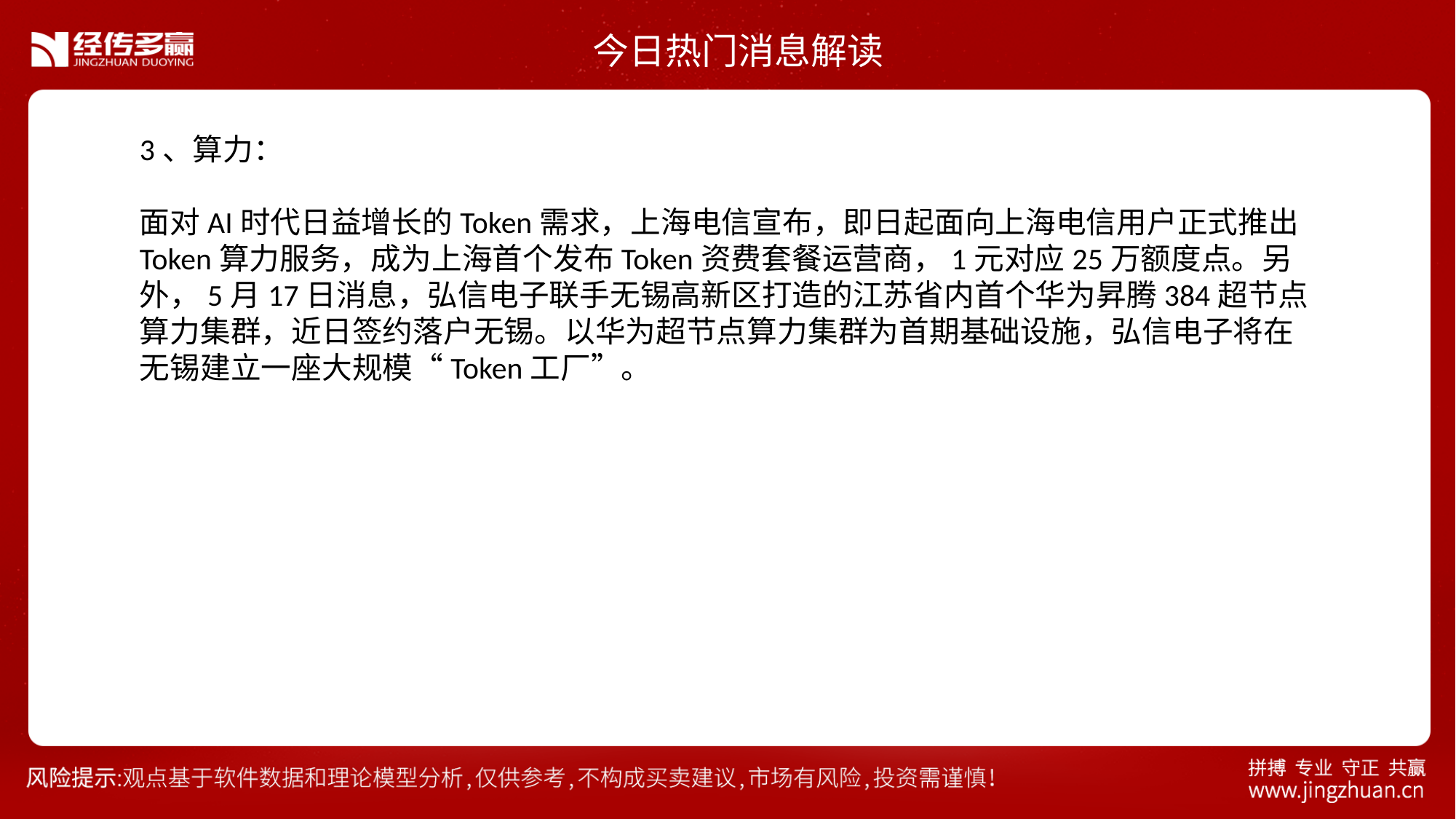

今日热门消息解读
3、算力：

面对AI时代日益增长的Token需求，上海电信宣布，即日起面向上海电信用户正式推出Token算力服务，成为上海首个发布Token资费套餐运营商，1元对应25万额度点。另外，5月17日消息，弘信电子联手无锡高新区打造的江苏省内首个华为昇腾384超节点算力集群，近日签约落户无锡。以华为超节点算力集群为首期基础设施，弘信电子将在无锡建立一座大规模“Token工厂”。